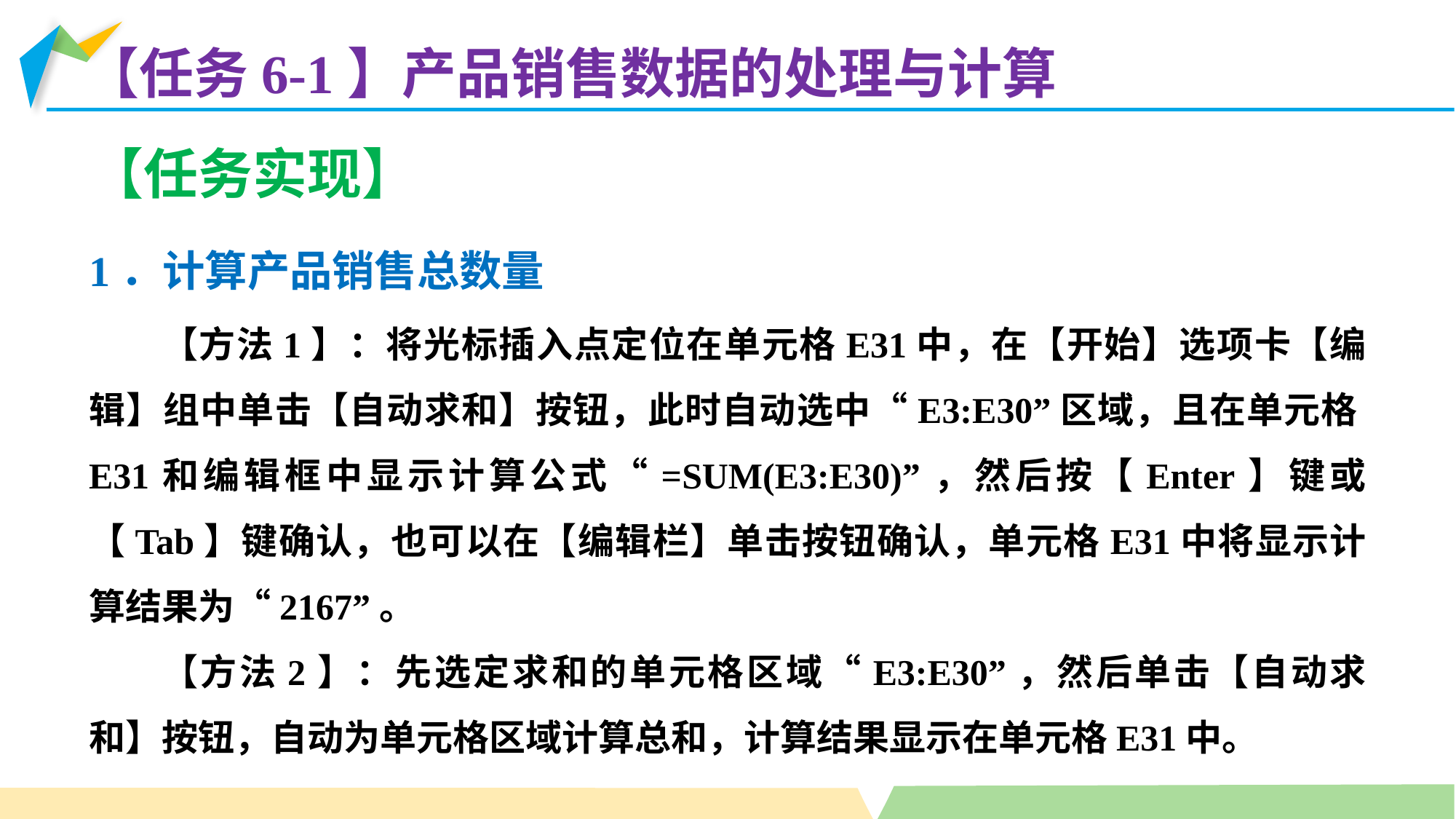

【任务6-1】产品销售数据的处理与计算
【任务实现】
1．计算产品销售总数量
【方法1】：将光标插入点定位在单元格E31中，在【开始】选项卡【编辑】组中单击【自动求和】按钮，此时自动选中“E3:E30”区域，且在单元格E31和编辑框中显示计算公式“=SUM(E3:E30)”，然后按【Enter】键或【Tab】键确认，也可以在【编辑栏】单击按钮确认，单元格E31中将显示计算结果为“2167”。
【方法2】：先选定求和的单元格区域“E3:E30”，然后单击【自动求和】按钮，自动为单元格区域计算总和，计算结果显示在单元格E31中。